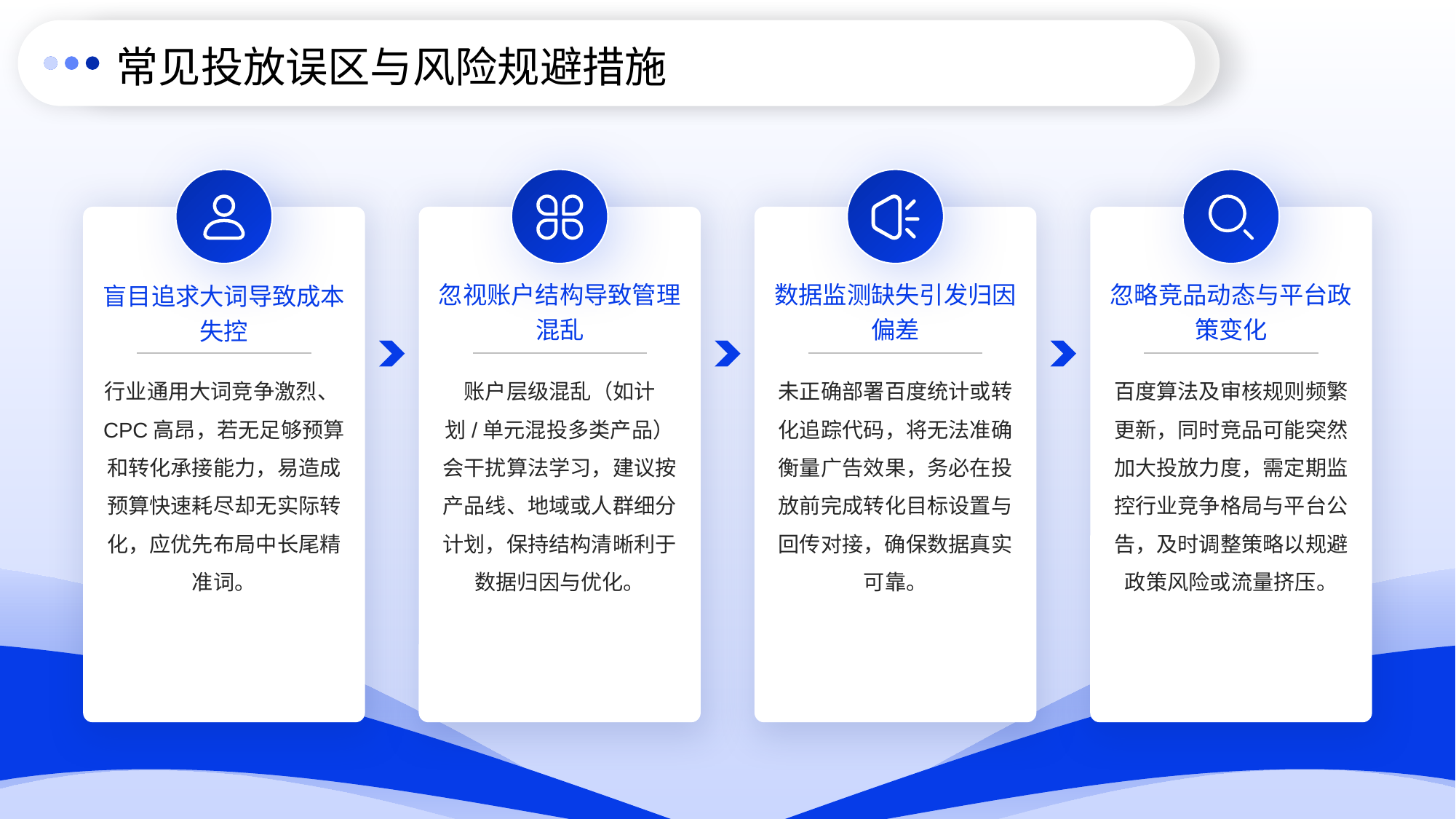

常见投放误区与风险规避措施

忽视账户结构导致管理混乱
数据监测缺失引发归因偏差
忽略竞品动态与平台政策变化
盲目追求大词导致成本失控

行业通用大词竞争激烈、CPC高昂，若无足够预算和转化承接能力，易造成预算快速耗尽却无实际转化，应优先布局中长尾精准词。
账户层级混乱（如计划/单元混投多类产品）会干扰算法学习，建议按产品线、地域或人群细分计划，保持结构清晰利于数据归因与优化。
未正确部署百度统计或转化追踪代码，将无法准确衡量广告效果，务必在投放前完成转化目标设置与回传对接，确保数据真实可靠。
百度算法及审核规则频繁更新，同时竞品可能突然加大投放力度，需定期监控行业竞争格局与平台公告，及时调整策略以规避政策风险或流量挤压。